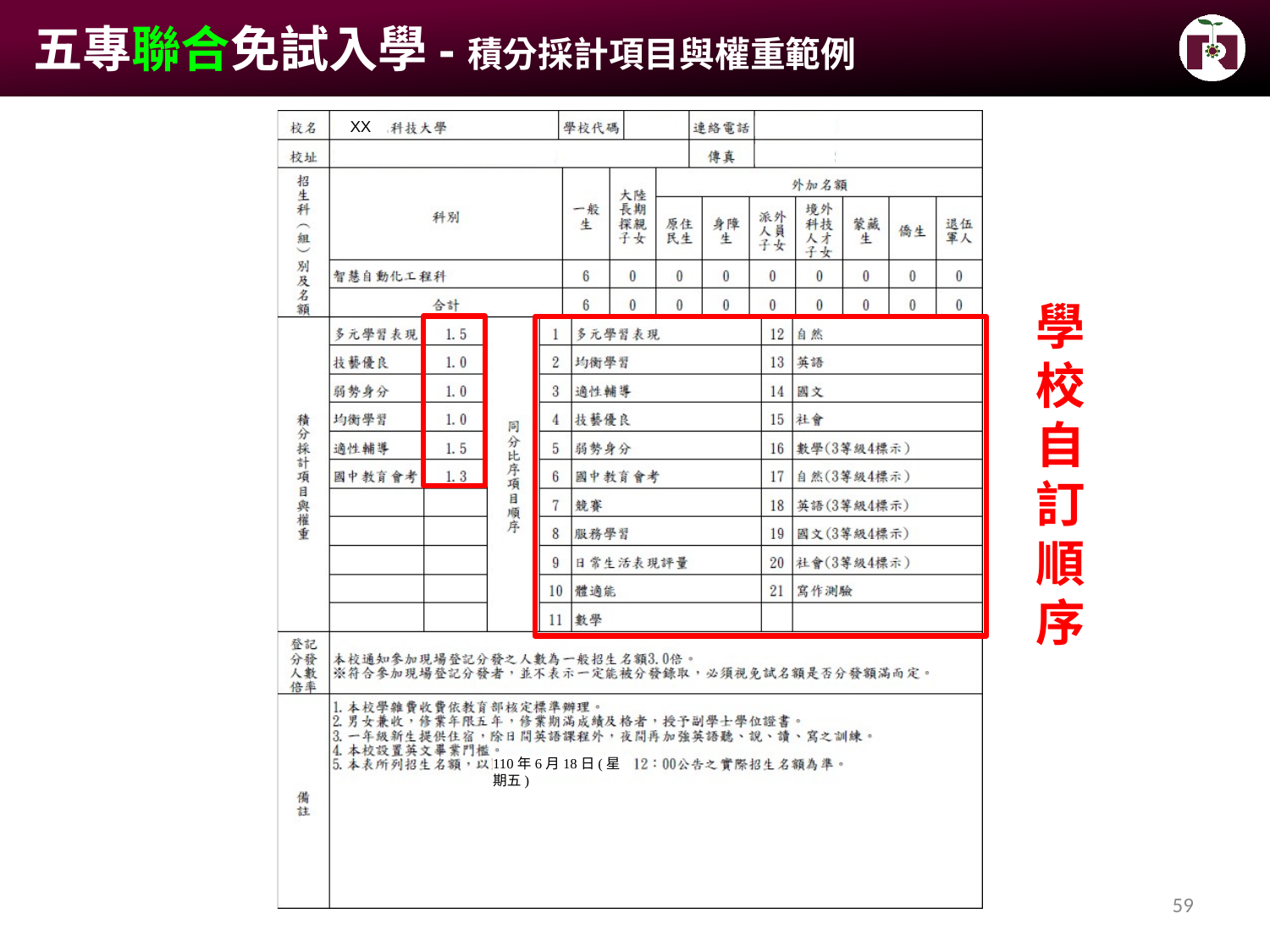

# 五專聯合免試入學-積分採計項目與權重範例

XX

學 校 自 訂 順 序
110年6月18日(星期五)
59